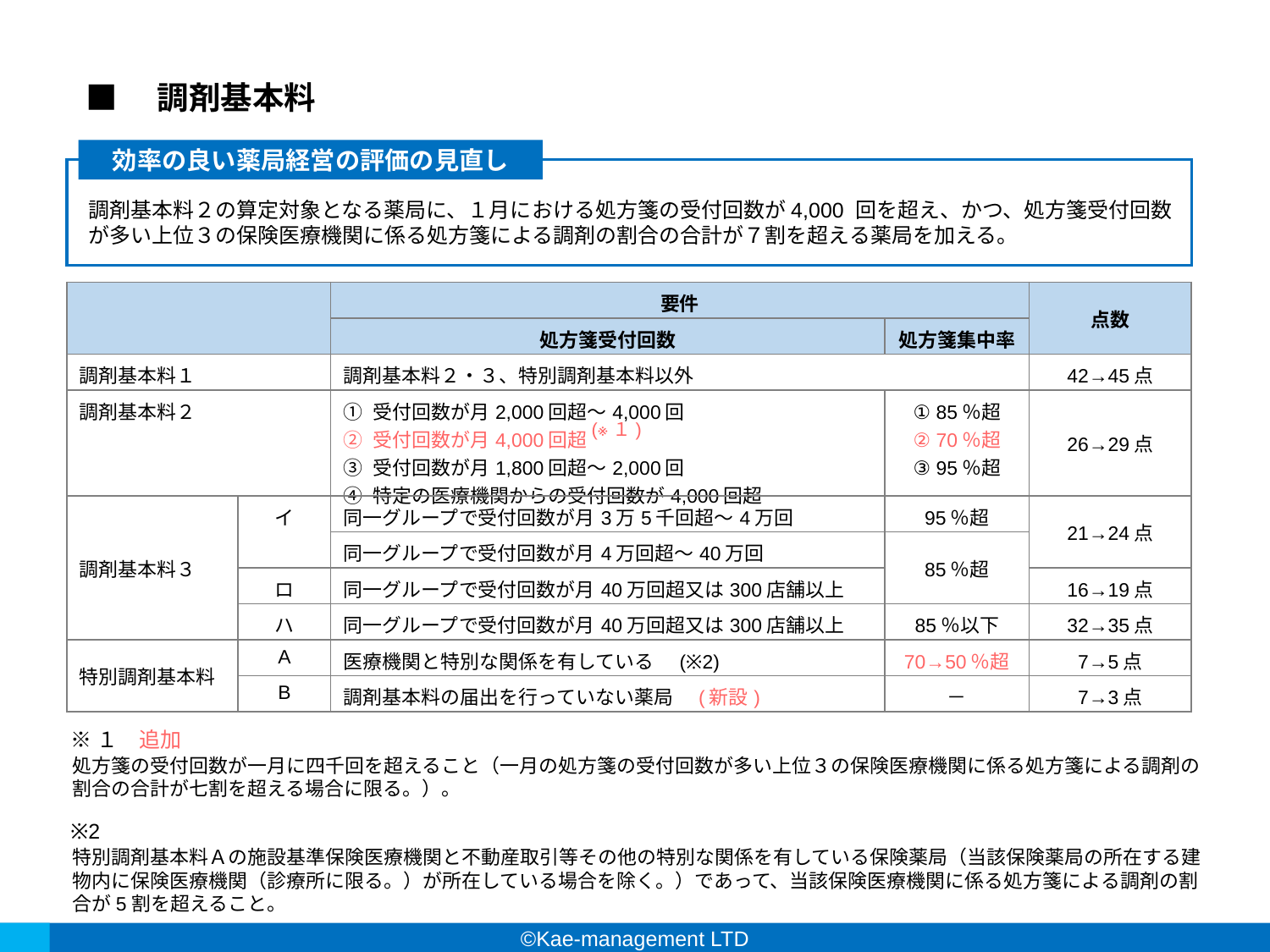

■　調剤基本料
効率の良い薬局経営の評価の見直し

調剤基本料２の算定対象となる薬局に、１月における処方箋の受付回数が4,000 回を超え、かつ、処方箋受付回数が多い上位３の保険医療機関に係る処方箋による調剤の割合の合計が７割を超える薬局を加える。
|  |  | 要件 |  | 点数 |
| --- | --- | --- | --- | --- |
|  |  | 処方箋受付回数 | 処方箋集中率 |  |
| 調剤基本料１ |  | 調剤基本料２・３、特別調剤基本料以外 |  | 42→45点 |
| 調剤基本料２ |  | ① 受付回数が月2,000回超～4,000回 ② 受付回数が月4,000回超 ③ 受付回数が月1,800回超～2,000回 ④ 特定の医療機関からの受付回数が4,000回超 | ① 85％超 ② 70％超 ③ 95％超 | 26→29点 |
| 調剤基本料３ | イ | 同一グループで受付回数が月3万5千回超～4万回 | 95％超 | 21→24点 |
|  |  | 同一グループで受付回数が月4万回超～40万回 | 85％超 |  |
|  | ロ | 同一グループで受付回数が月40万回超又は300店舗以上 |  | 16→19点 |
|  | ハ | 同一グループで受付回数が月40万回超又は300店舗以上 | 85％以下 | 32→35点 |
| 特別調剤基本料 | A | 医療機関と特別な関係を有している　(※2) | 70→50％超 | 7→5点 |
|  | B | 調剤基本料の届出を行っていない薬局　(新設) | － | 7→3点 |
(※１)
※１　追加
処方箋の受付回数が一月に四千回を超えること（一月の処方箋の受付回数が多い上位３の保険医療機関に係る処方箋による調剤の割合の合計が七割を超える場合に限る。）。
※2
特別調剤基本料Ａの施設基準保険医療機関と不動産取引等その他の特別な関係を有している保険薬局（当該保険薬局の所在する建物内に保険医療機関（診療所に限る。）が所在している場合を除く。）であって、当該保険医療機関に係る処方箋による調剤の割合が5割を超えること。